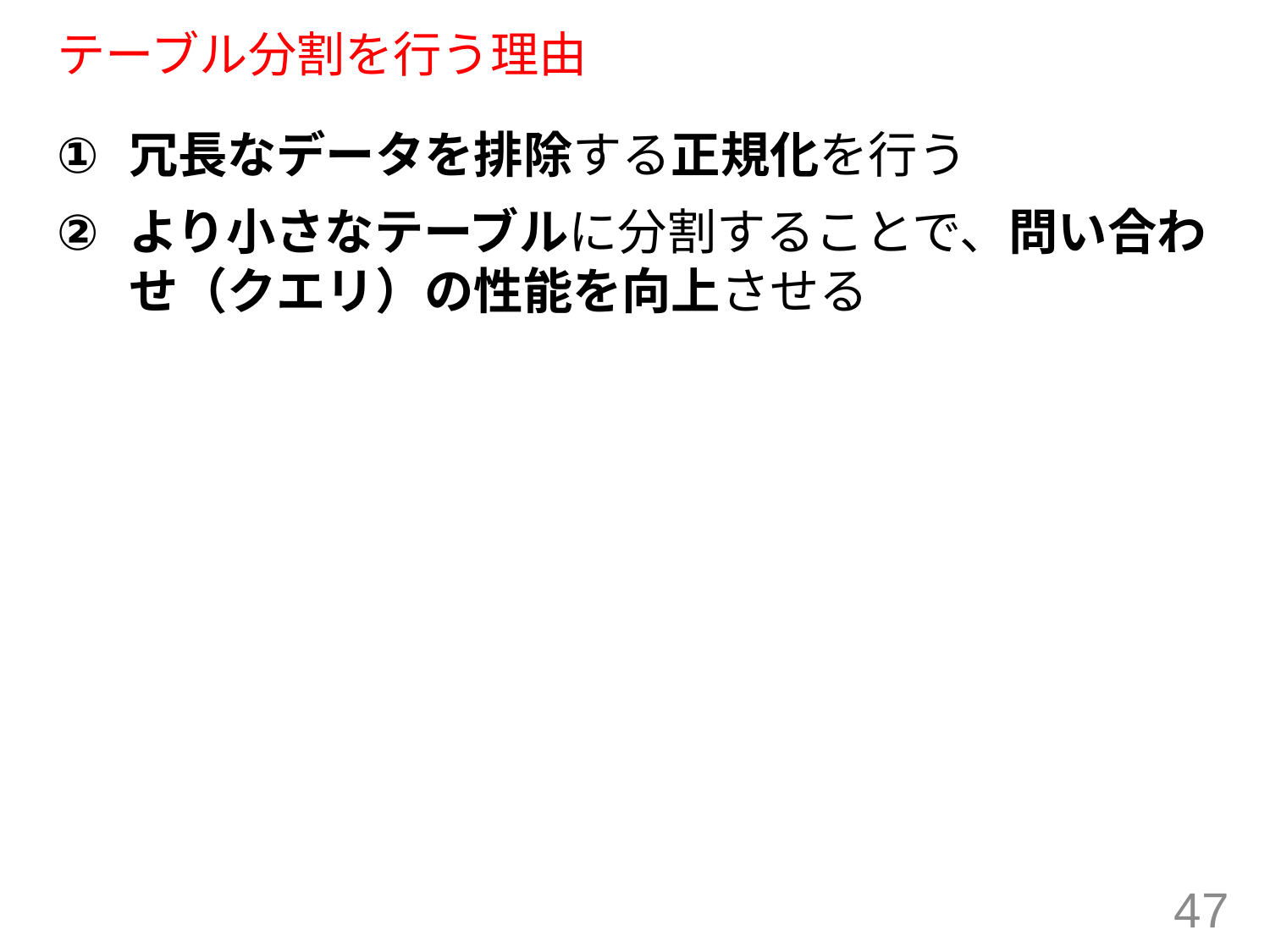

# テーブル分割を行う理由
冗長なデータを排除する正規化を行う
より小さなテーブルに分割することで、問い合わせ（クエリ）の性能を向上させる

47